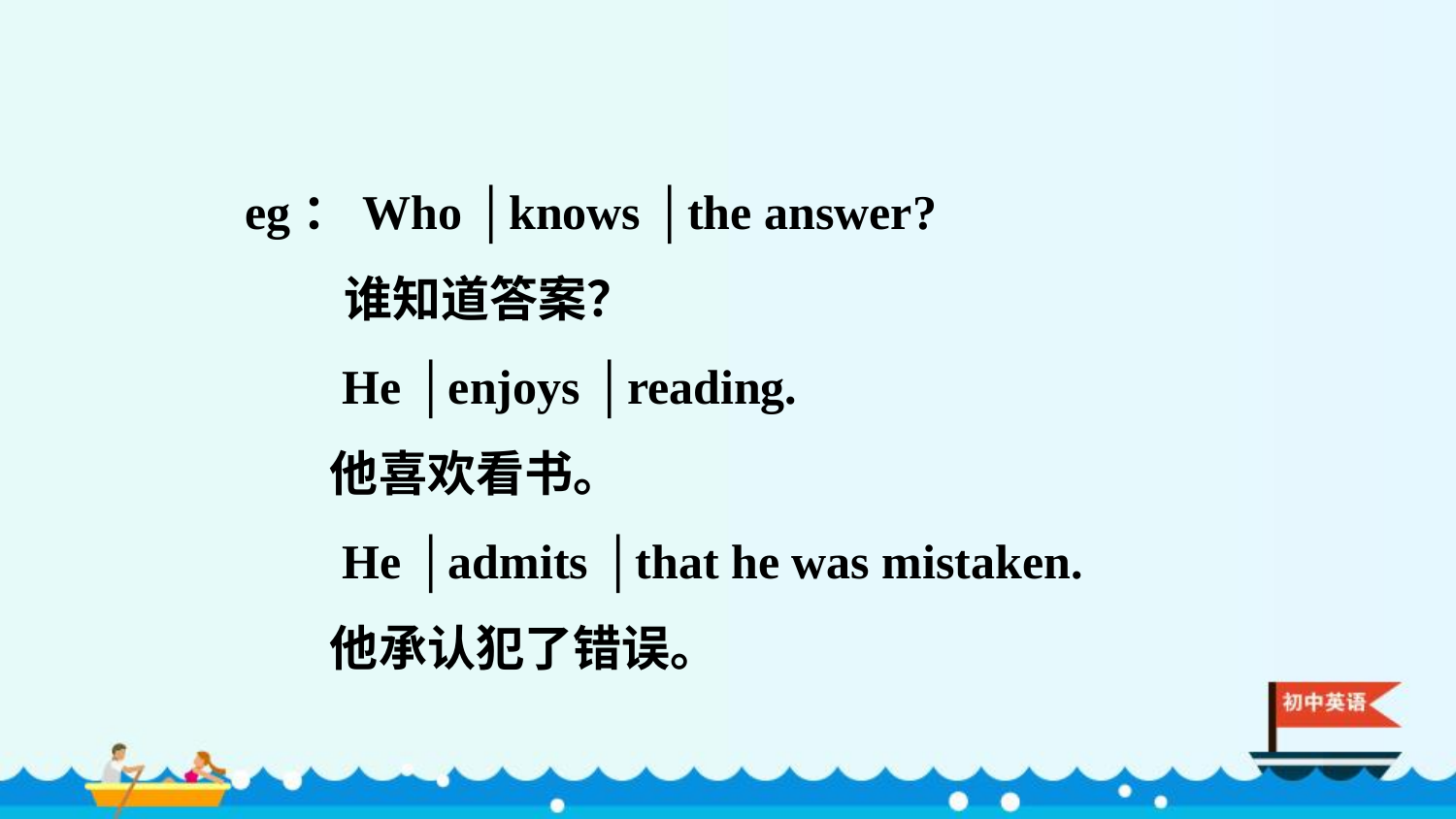

eg：Who │knows │the answer?
        谁知道答案？
 He │enjoys │reading.
他喜欢看书。
 He │admits │that he was mistaken.
他承认犯了错误。